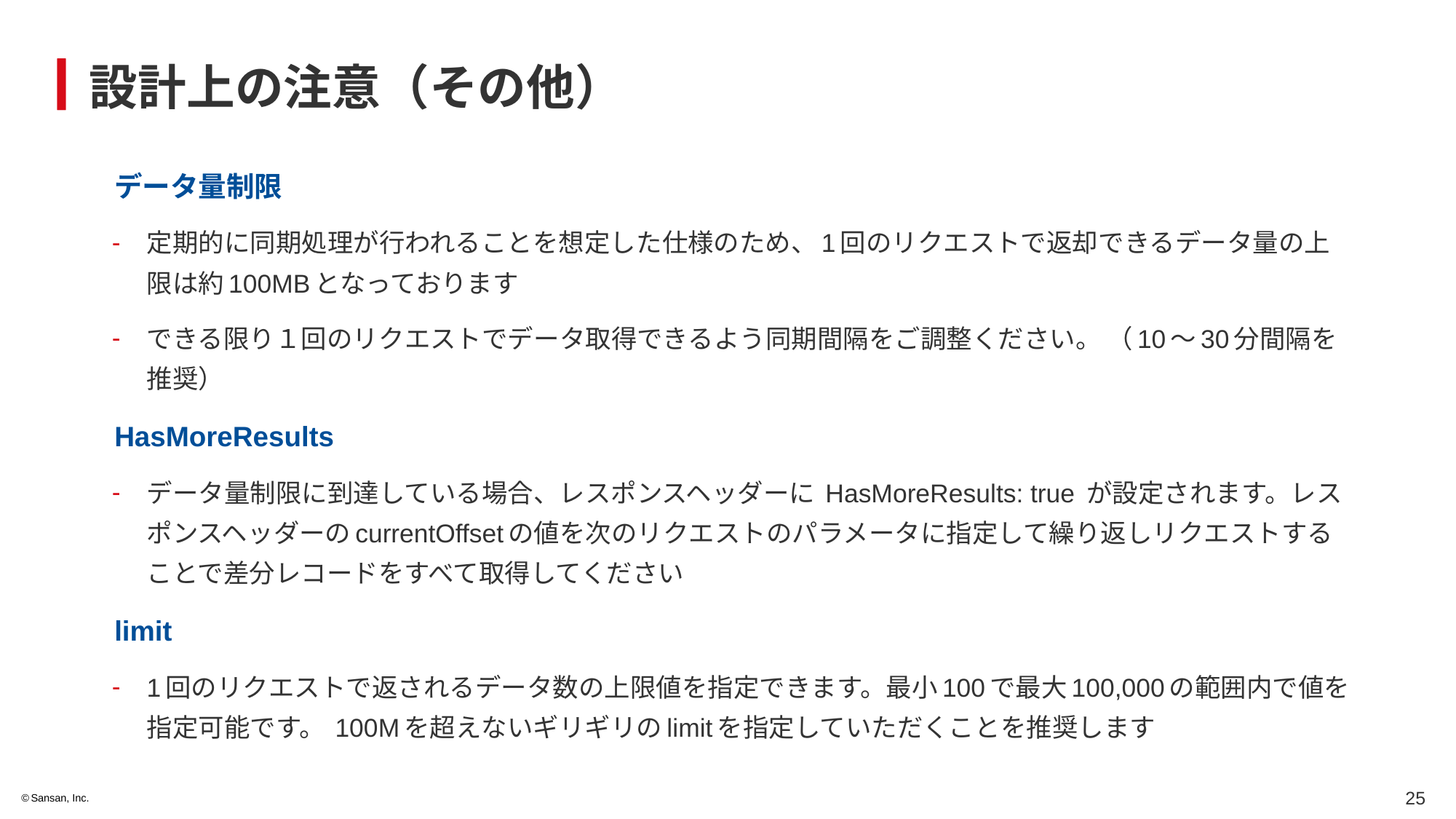

# 設計上の注意（その他）
データ量制限
定期的に同期処理が行われることを想定した仕様のため、1回のリクエストで返却できるデータ量の上限は約100MBとなっております
できる限り１回のリクエストでデータ取得できるよう同期間隔をご調整ください。 （10〜30分間隔を推奨）
HasMoreResults
データ量制限に到達している場合、レスポンスヘッダーに HasMoreResults: true が設定されます。レスポンスヘッダーのcurrentOffsetの値を次のリクエストのパラメータに指定して繰り返しリクエストすることで差分レコードをすべて取得してください
limit
1回のリクエストで返されるデータ数の上限値を指定できます。最小100で最大100,000の範囲内で値を指定可能です。 100Mを超えないギリギリのlimitを指定していただくことを推奨します